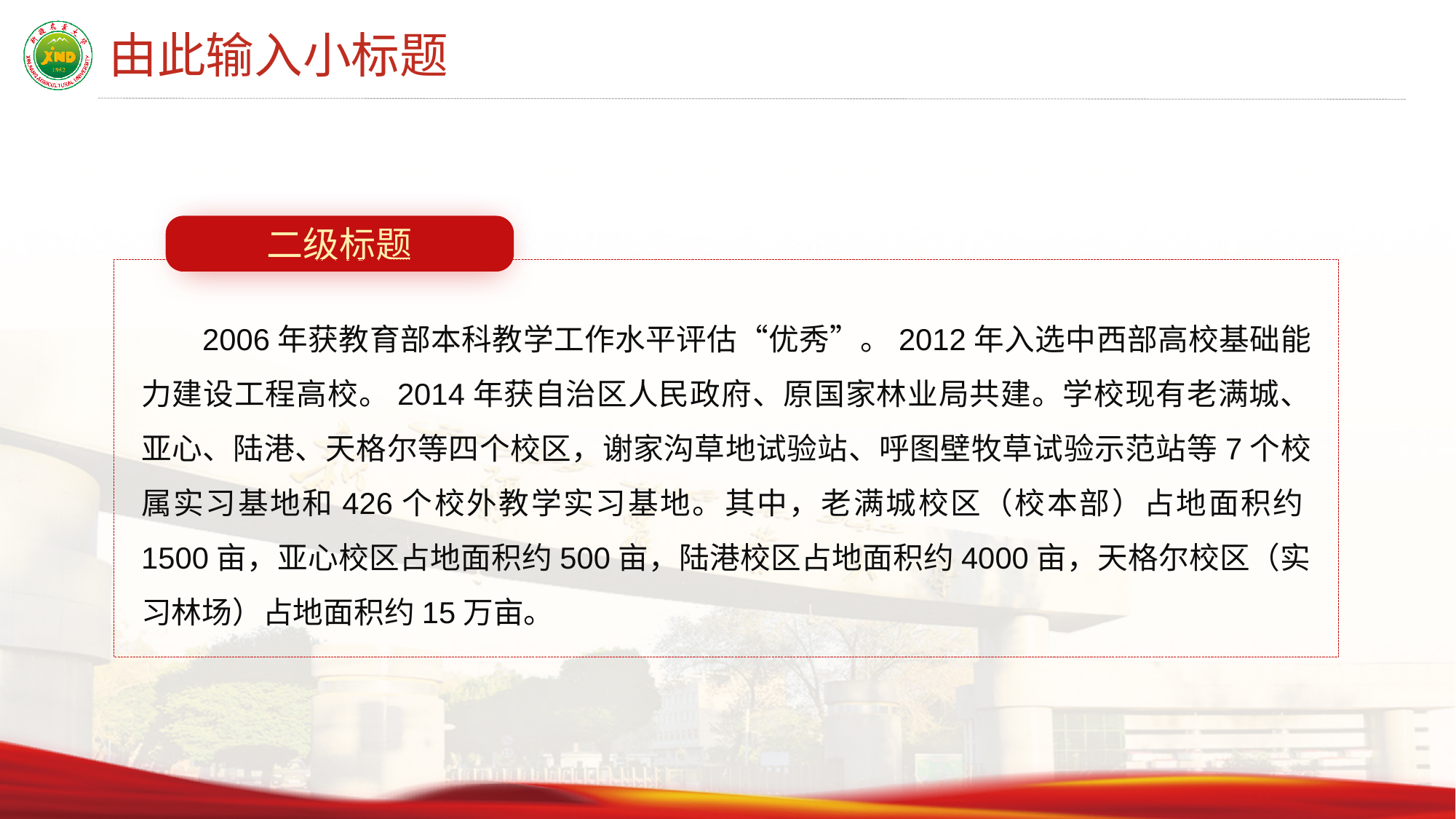

由此输入小标题
二级标题

       2006年获教育部本科教学工作水平评估“优秀”。2012年入选中西部高校基础能力建设工程高校。2014年获自治区人民政府、原国家林业局共建。学校现有老满城、亚心、陆港、天格尔等四个校区，谢家沟草地试验站、呼图壁牧草试验示范站等7个校属实习基地和426个校外教学实习基地。其中，老满城校区（校本部）占地面积约1500亩，亚心校区占地面积约500亩，陆港校区占地面积约4000亩，天格尔校区（实习林场）占地面积约15万亩。